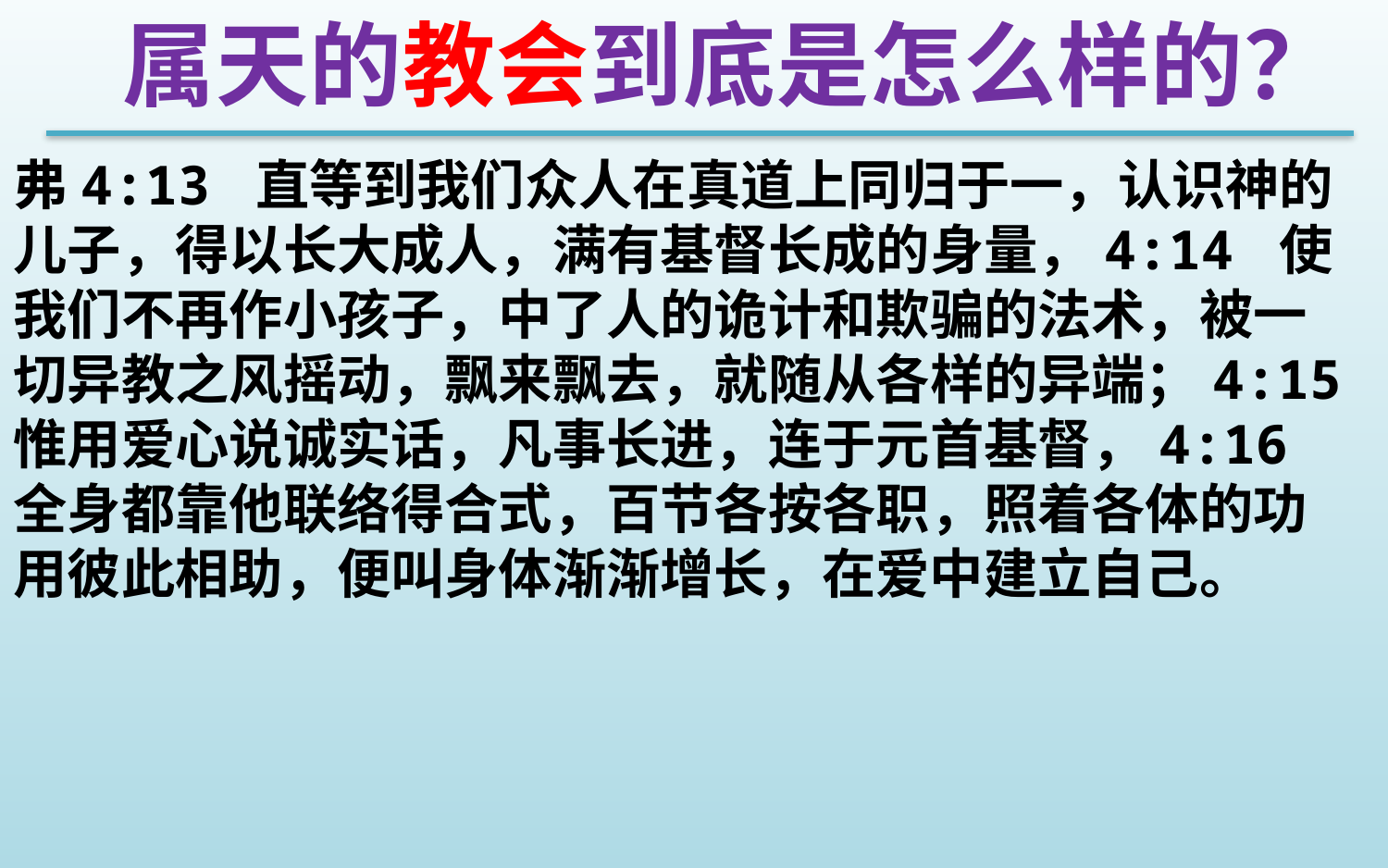

属天的教会到底是怎么样的？
弗4:13 直等到我们众人在真道上同归于一，认识神的儿子，得以长大成人，满有基督长成的身量，4:14 使我们不再作小孩子，中了人的诡计和欺骗的法术，被一切异教之风摇动，飘来飘去，就随从各样的异端；4:15 惟用爱心说诚实话，凡事长进，连于元首基督，4:16 全身都靠他联络得合式，百节各按各职，照着各体的功用彼此相助，便叫身体渐渐增长，在爱中建立自己。